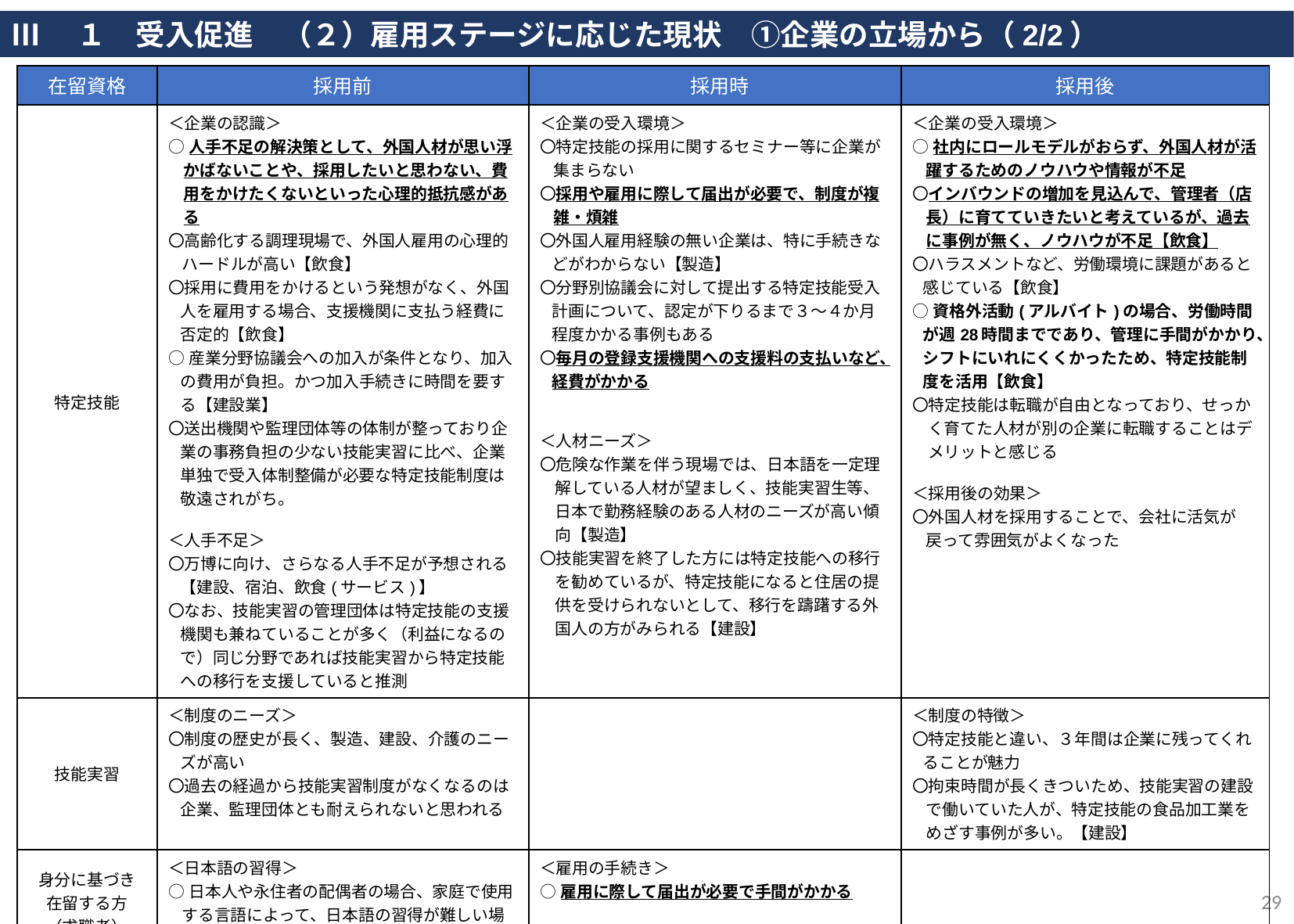

Ⅲ　１　受入促進　（２）雇用ステージに応じた現状　①企業の立場から（2/2）
| 在留資格 | 採用前 | 採用時 | 採用後 |
| --- | --- | --- | --- |
| 特定技能 | ＜企業の認識＞ ○人手不足の解決策として、外国人材が思い浮かばないことや、採用したいと思わない、費用をかけたくないといった心理的抵抗感がある 〇高齢化する調理現場で、外国人雇用の心理的ハードルが高い【飲食】 〇採用に費用をかけるという発想がなく、外国人を雇用する場合、支援機関に支払う経費に否定的【飲食】 ○産業分野協議会への加入が条件となり、加入の費用が負担。かつ加入手続きに時間を要する【建設業】 〇送出機関や監理団体等の体制が整っており企業の事務負担の少ない技能実習に比べ、企業単独で受入体制整備が必要な特定技能制度は敬遠されがち。 ＜人手不足＞ 〇万博に向け、さらなる人手不足が予想される【建設、宿泊、飲食(サービス)】 〇なお、技能実習の管理団体は特定技能の支援機関も兼ねていることが多く（利益になるので）同じ分野であれば技能実習から特定技能への移行を支援していると推測 | ＜企業の受入環境＞ 〇特定技能の採用に関するセミナー等に企業が集まらない 〇採用や雇用に際して届出が必要で、制度が複雑・煩雑 〇外国人雇用経験の無い企業は、特に手続きなどがわからない【製造】 〇分野別協議会に対して提出する特定技能受入計画について、認定が下りるまで３～４か月程度かかる事例もある 〇毎月の登録支援機関への支援料の支払いなど、経費がかかる ＜人材ニーズ＞ 〇危険な作業を伴う現場では、日本語を一定理解している人材が望ましく、技能実習生等、日本で勤務経験のある人材のニーズが高い傾向【製造】 〇技能実習を終了した方には特定技能への移行を勧めているが、特定技能になると住居の提供を受けられないとして、移行を躊躇する外国人の方がみられる【建設】 | ＜企業の受入環境＞ ○社内にロールモデルがおらず、外国人材が活躍するためのノウハウや情報が不足 〇インバウンドの増加を見込んで、管理者（店長）に育てていきたいと考えているが、過去に事例が無く、ノウハウが不足【飲食】 〇ハラスメントなど、労働環境に課題があると感じている【飲食】 ○資格外活動(アルバイト)の場合、労働時間が週28時間までであり、管理に手間がかかり、シフトにいれにくくかったため、特定技能制度を活用【飲食】 〇特定技能は転職が自由となっており、せっかく育てた人材が別の企業に転職することはデメリットと感じる ＜採用後の効果＞ 〇外国人材を採用することで、会社に活気が戻って雰囲気がよくなった |
| 技能実習 | ＜制度のニーズ＞ 〇制度の歴史が長く、製造、建設、介護のニーズが高い 〇過去の経過から技能実習制度がなくなるのは企業、監理団体とも耐えられないと思われる |  | ＜制度の特徴＞ 〇特定技能と違い、３年間は企業に残ってくれることが魅力 〇拘束時間が長くきついため、技能実習の建設で働いていた人が、特定技能の食品加工業をめざす事例が多い。【建設】 |
| 身分に基づき 在留する方 （求職者） | ＜日本語の習得＞ ○日本人や永住者の配偶者の場合、家庭で使用する言語によって、日本語の習得が難しい場合があり、採用につながらない | ＜雇用の手続き＞ ○雇用に際して届出が必要で手間がかかる |  |
29